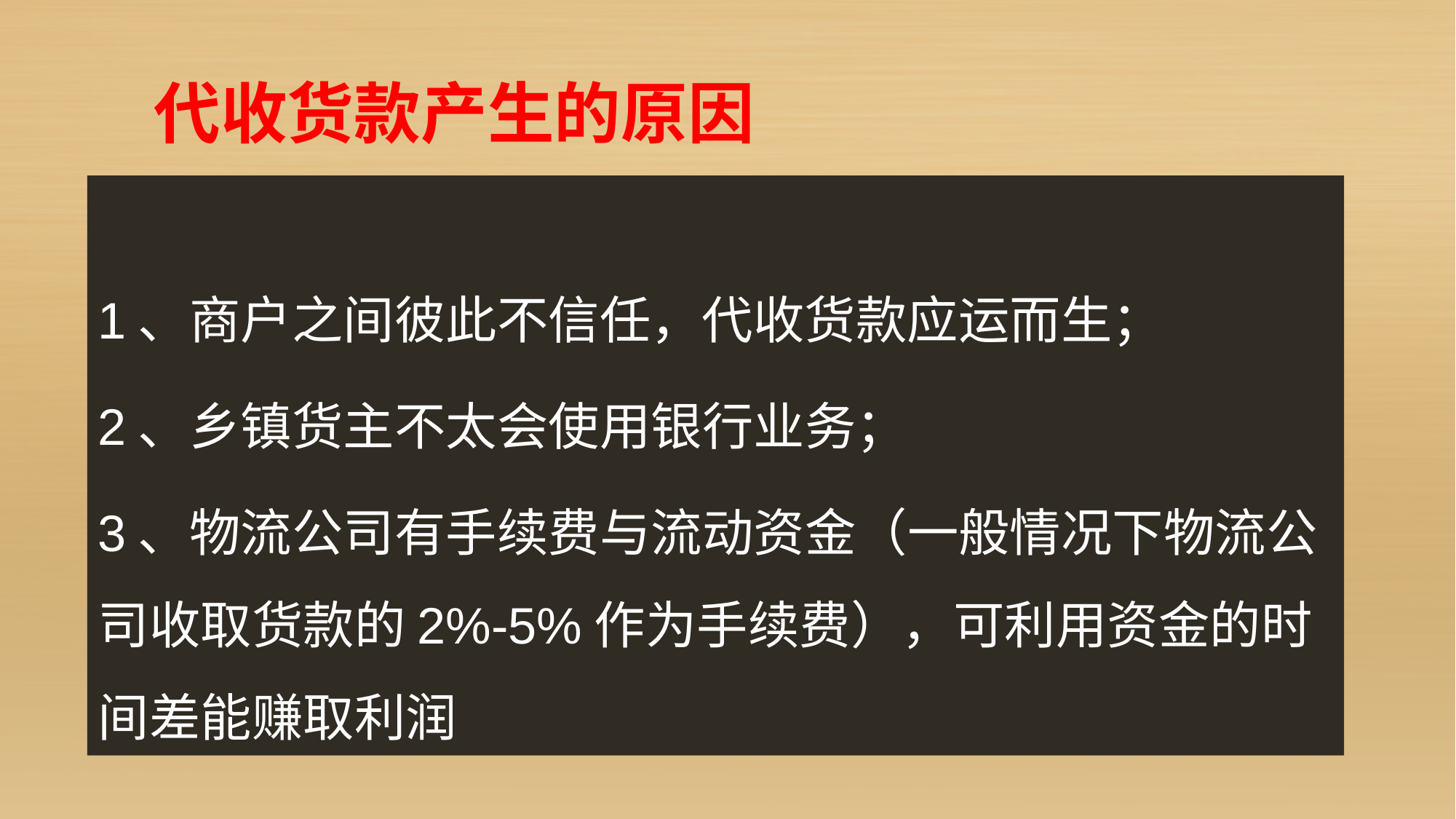

代收货款产生的原因

1、商户之间彼此不信任，代收货款应运而生；
2、乡镇货主不太会使用银行业务；
3、物流公司有手续费与流动资金（一般情况下物流公司收取货款的2%-5%作为手续费），可利用资金的时间差能赚取利润